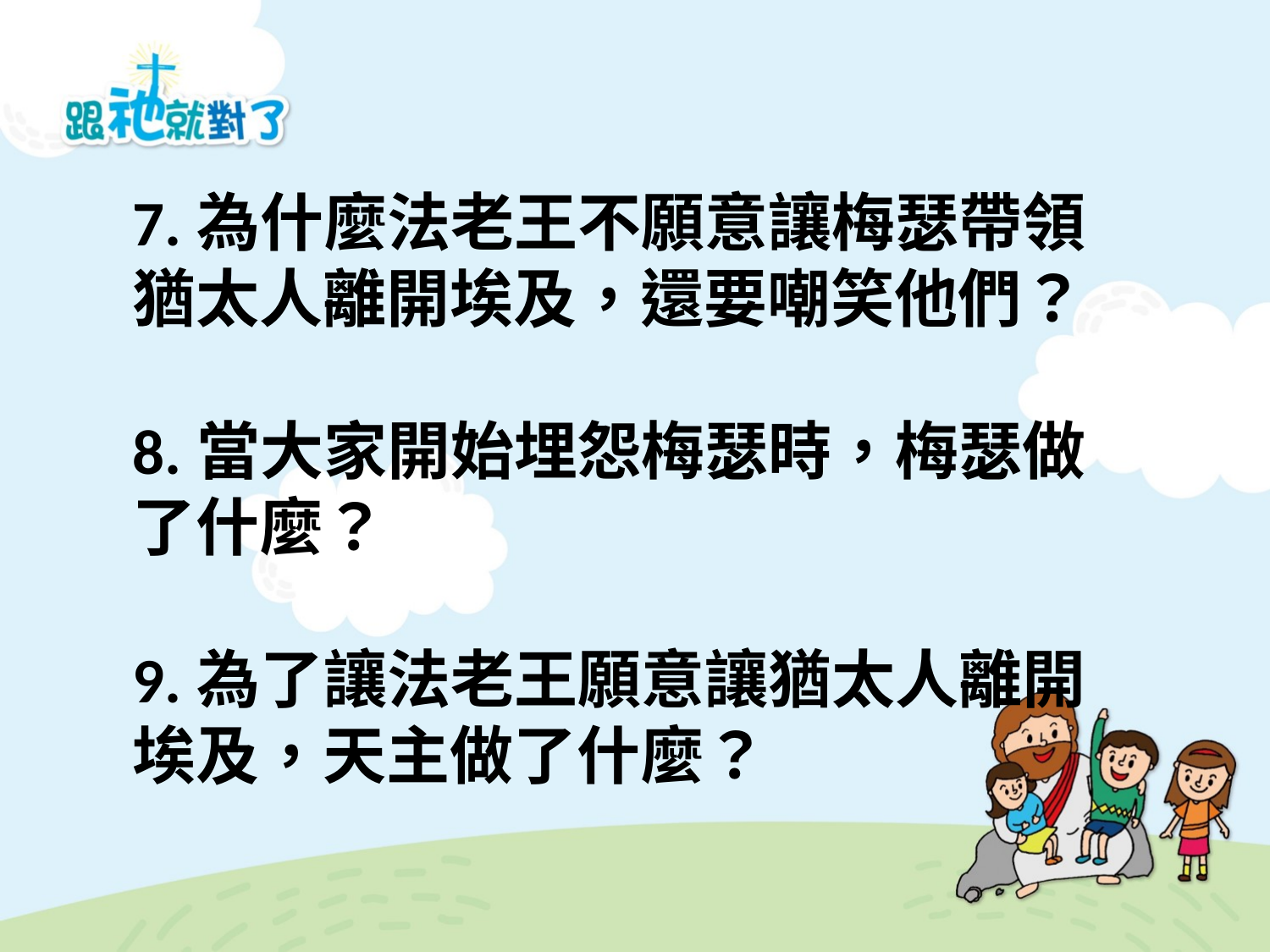

7.為什麼法老王不願意讓梅瑟帶領猶太人離開埃及，還要嘲笑他們？

8.當大家開始埋怨梅瑟時，梅瑟做了什麼？

9.為了讓法老王願意讓猶太人離開埃及，天主做了什麼？